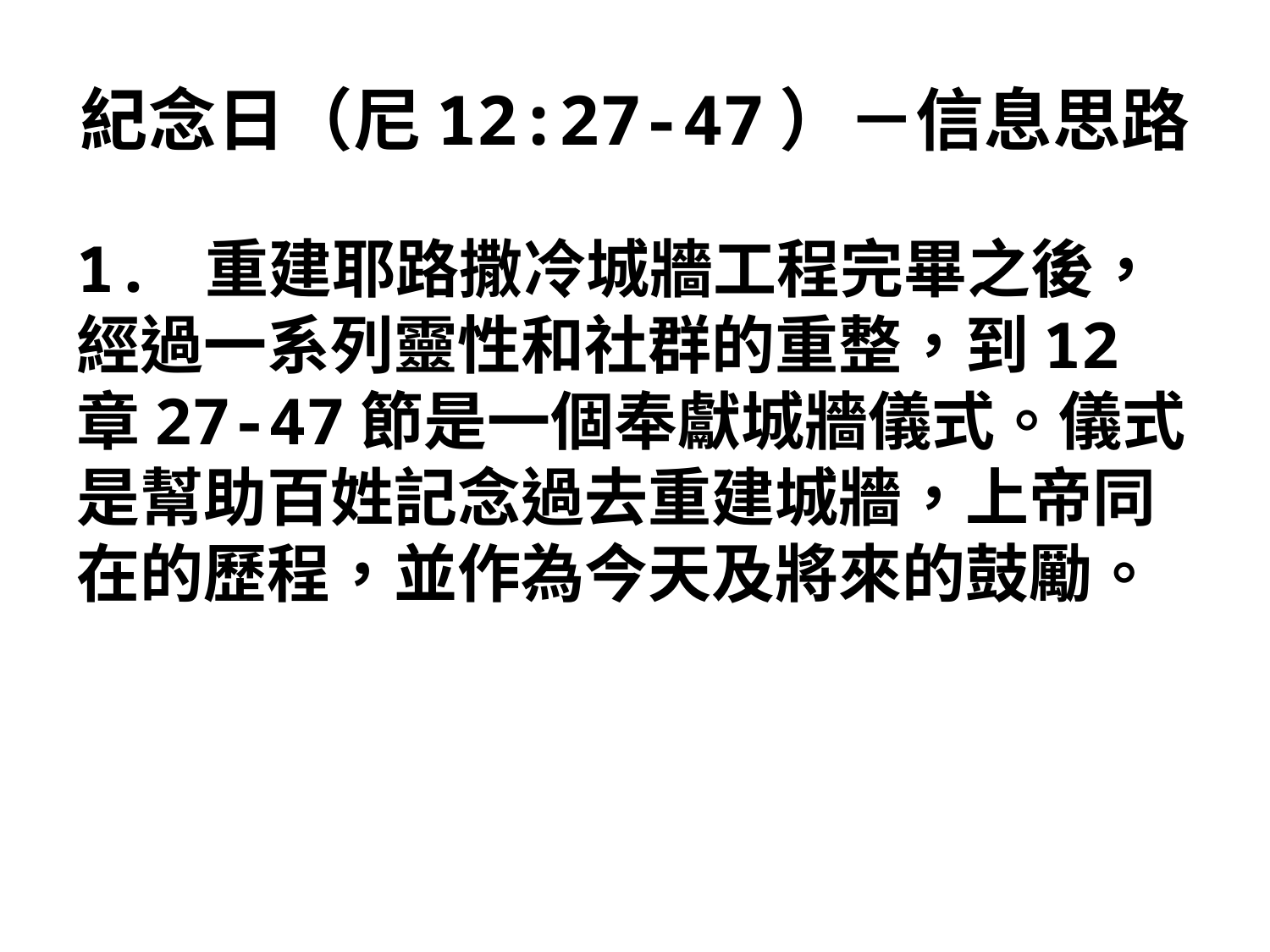

# 紀念日（尼12:27-47）－信息思路
1. 重建耶路撒冷城牆工程完畢之後，經過一系列靈性和社群的重整，到12章27-47節是一個奉獻城牆儀式。儀式是幫助百姓記念過去重建城牆，上帝同在的歷程，並作為今天及將來的鼓勵。